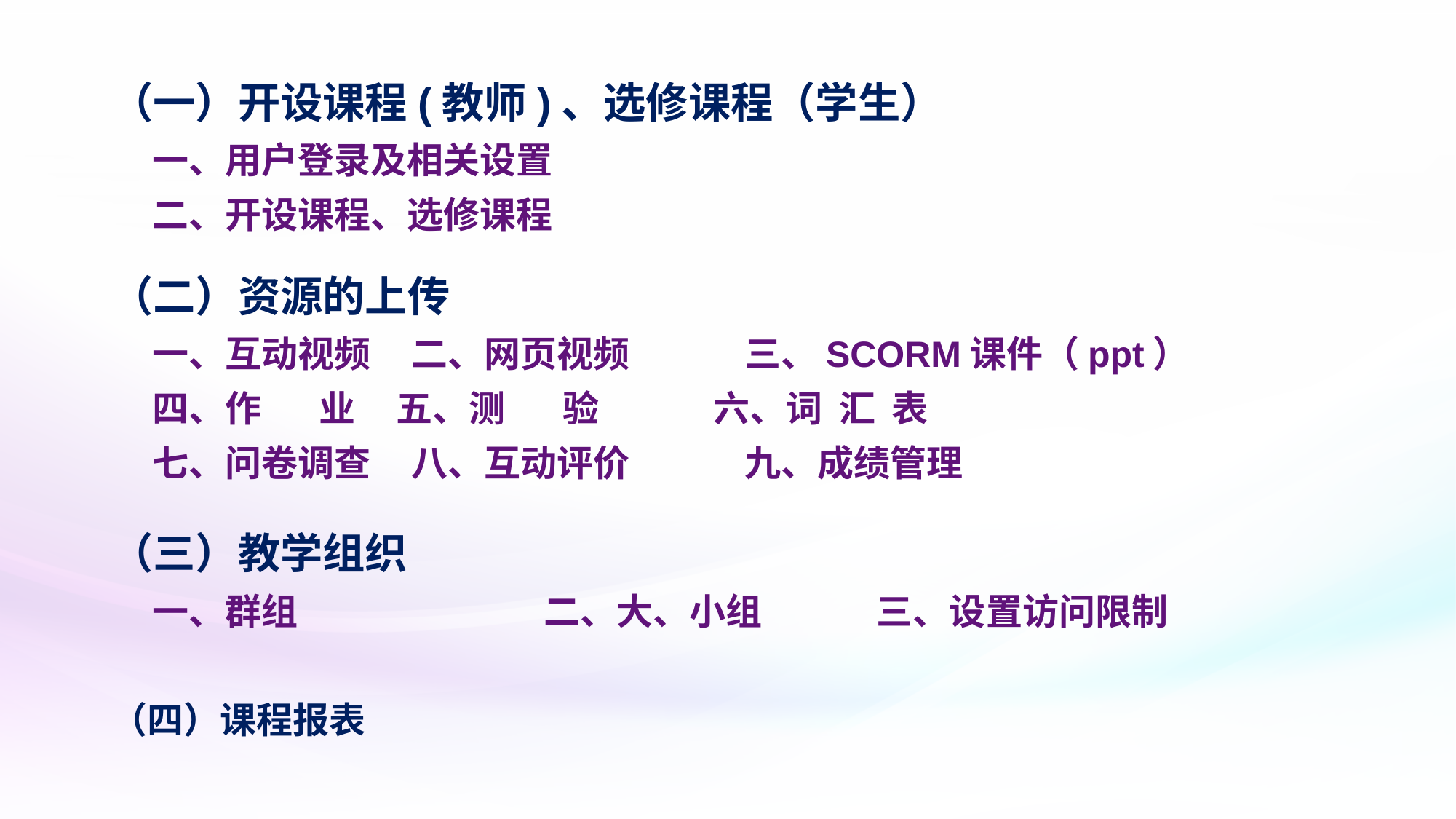

（一）开设课程(教师)、选修课程（学生）
    一、用户登录及相关设置
    二、开设课程、选修课程

（二）资源的上传
    一、互动视频     二、网页视频              三、SCORM课件（ppt）
    四、作       业     五、测       验              六、词  汇  表
    七、问卷调查     八、互动评价              九、成绩管理

（三）教学组织
    一、群组                              二、大、小组              三、设置访问限制

（四）课程报表